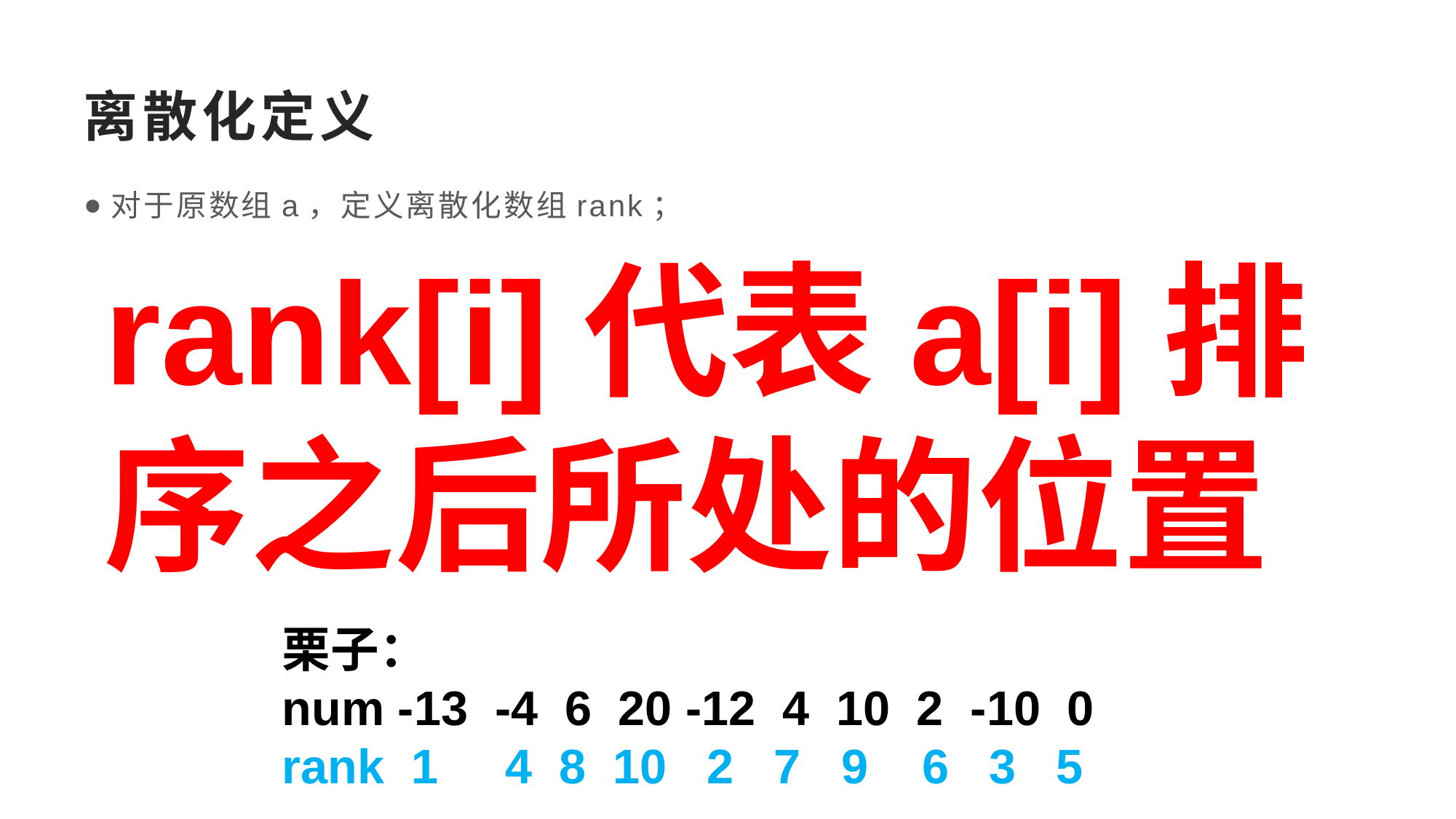

# 离散化定义
对于原数组a，定义离散化数组rank；

rank[i]代表a[i]排序之后所处的位置

栗子：
num -13  -4  6  20 -12  4  10  2  -10  0
rank  1     4  8  10   2   7   9    6   3   5